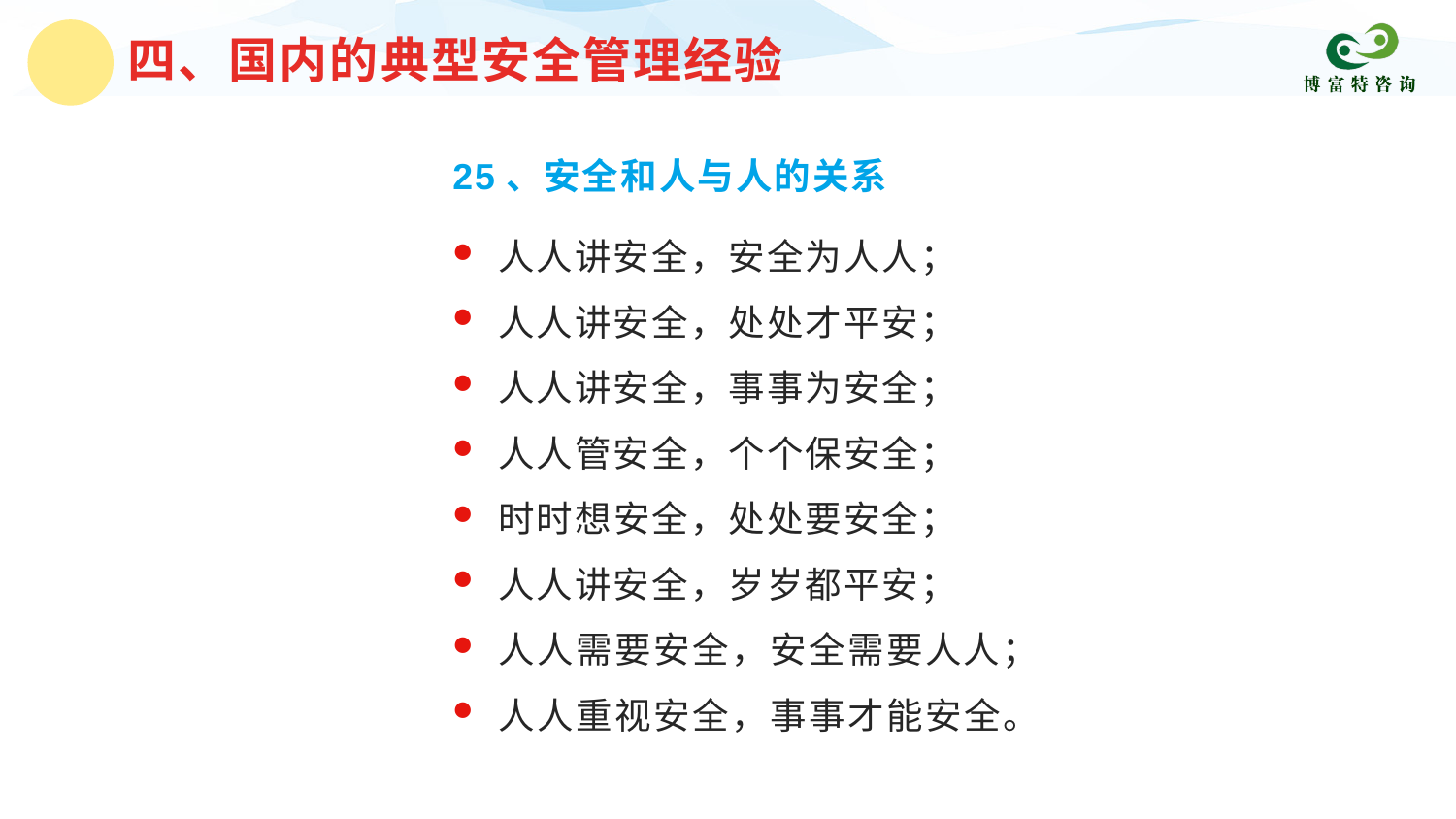

四、国内的典型安全管理经验
25、安全和人与人的关系
人人讲安全，安全为人人；
人人讲安全，处处才平安；
人人讲安全，事事为安全；
人人管安全，个个保安全；
时时想安全，处处要安全；
人人讲安全，岁岁都平安；
人人需要安全，安全需要人人；
人人重视安全，事事才能安全。